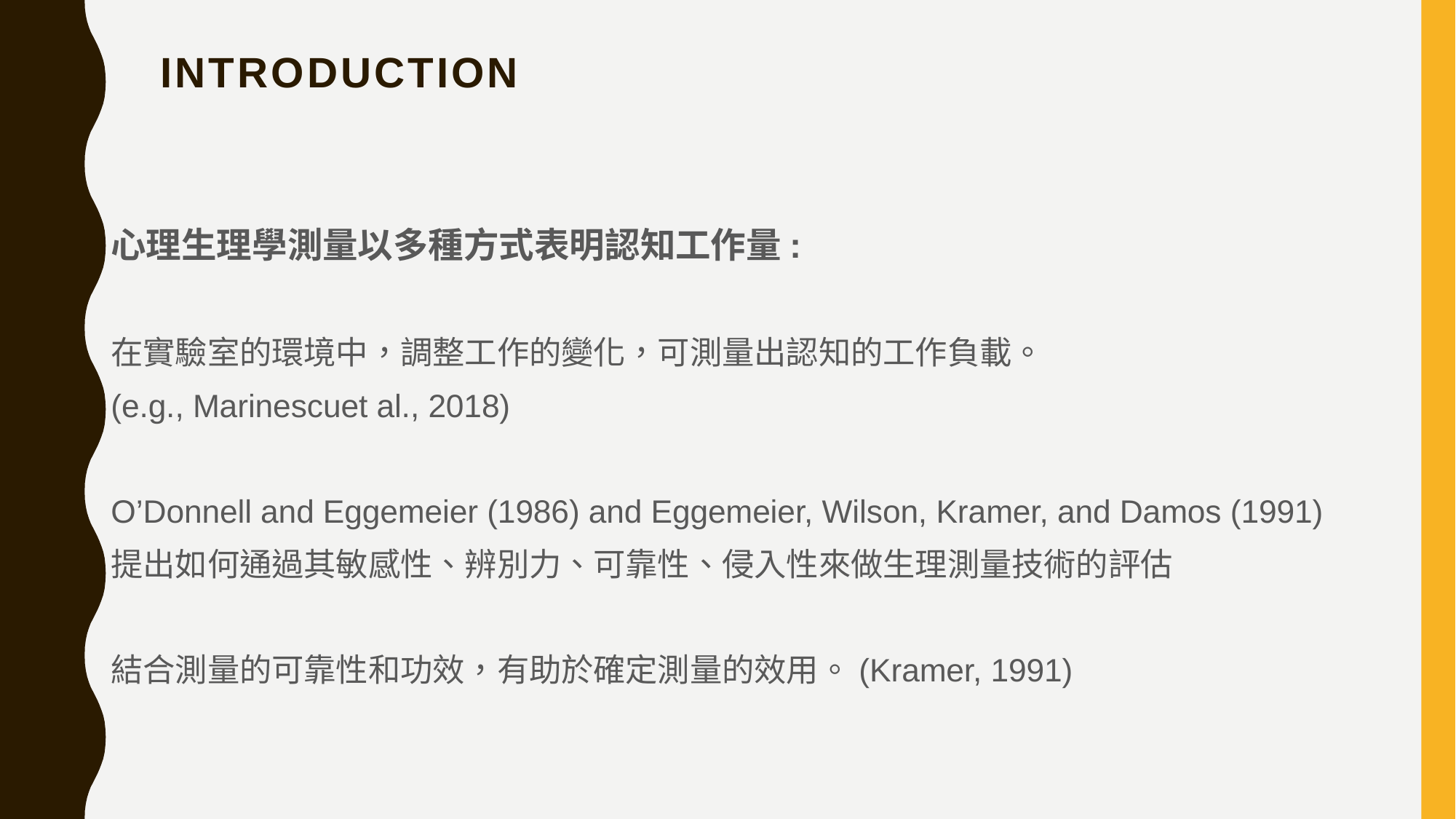

# Introduction

心理生理學測量以多種方式表明認知工作量:

在實驗室的環境中，調整工作的變化，可測量出認知的工作負載。
(e.g., Marinescuet al., 2018)

O’Donnell and Eggemeier (1986) and Eggemeier, Wilson, Kramer, and Damos (1991)
提出如何通過其敏感性、辨別力、可靠性、侵入性來做生理測量技術的評估

結合測量的可靠性和功效，有助於確定測量的效用。(Kramer, 1991)